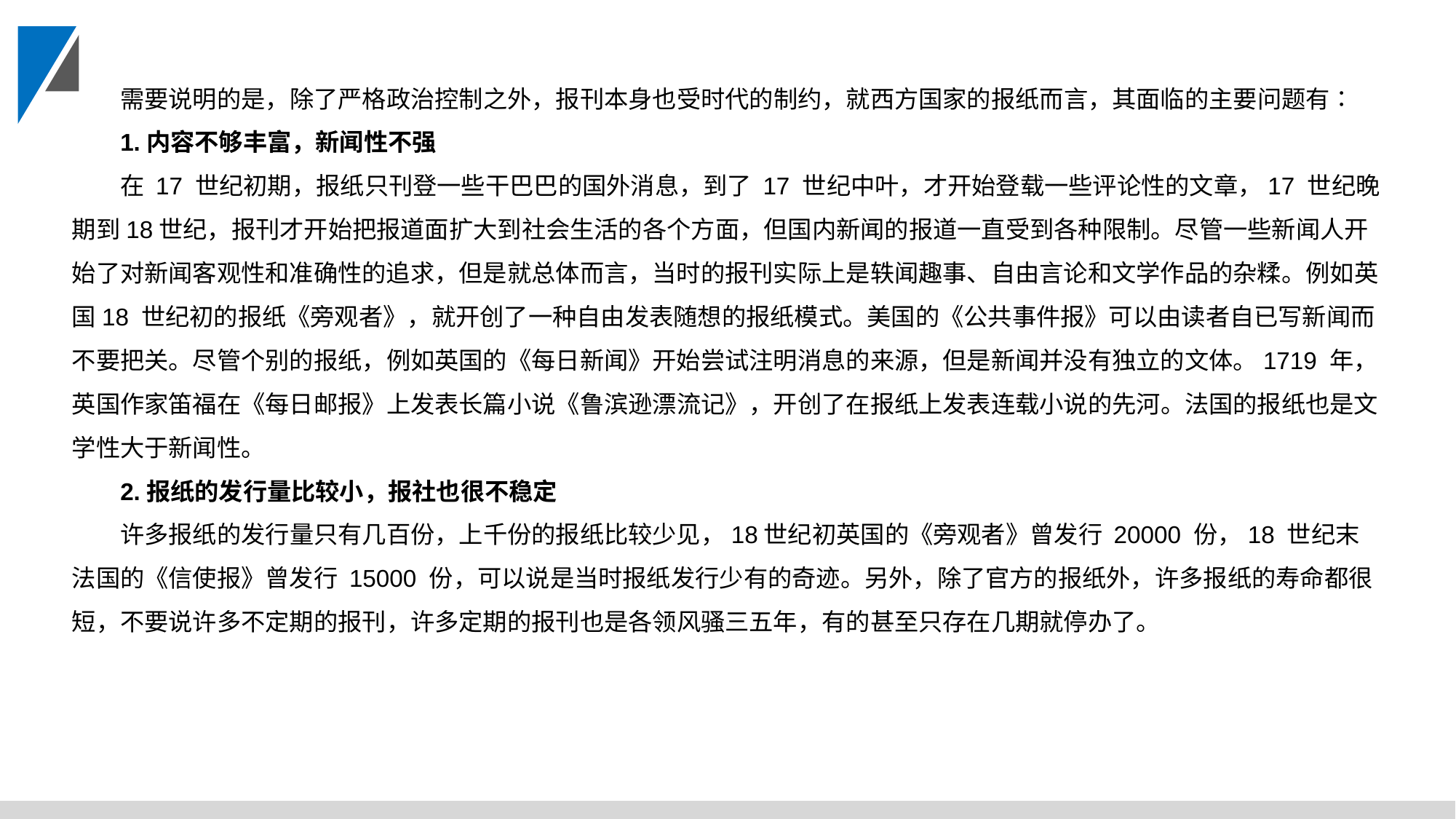

需要说明的是，除了严格政治控制之外，报刊本身也受时代的制约，就西方国家的报纸而言，其面临的主要问题有∶
1.内容不够丰富，新闻性不强
在 17 世纪初期，报纸只刊登一些干巴巴的国外消息，到了 17 世纪中叶，才开始登载一些评论性的文章，17 世纪晚期到18世纪，报刊才开始把报道面扩大到社会生活的各个方面，但国内新闻的报道一直受到各种限制。尽管一些新闻人开始了对新闻客观性和准确性的追求，但是就总体而言，当时的报刊实际上是轶闻趣事、自由言论和文学作品的杂糅。例如英国18 世纪初的报纸《旁观者》，就开创了一种自由发表随想的报纸模式。美国的《公共事件报》可以由读者自已写新闻而不要把关。尽管个别的报纸，例如英国的《每日新闻》开始尝试注明消息的来源，但是新闻并没有独立的文体。1719 年，英国作家笛福在《每日邮报》上发表长篇小说《鲁滨逊漂流记》，开创了在报纸上发表连载小说的先河。法国的报纸也是文学性大于新闻性。
2.报纸的发行量比较小，报社也很不稳定
许多报纸的发行量只有几百份，上千份的报纸比较少见，18世纪初英国的《旁观者》曾发行 20000 份，18 世纪末法国的《信使报》曾发行 15000 份，可以说是当时报纸发行少有的奇迹。另外，除了官方的报纸外，许多报纸的寿命都很短，不要说许多不定期的报刊，许多定期的报刊也是各领风骚三五年，有的甚至只存在几期就停办了。